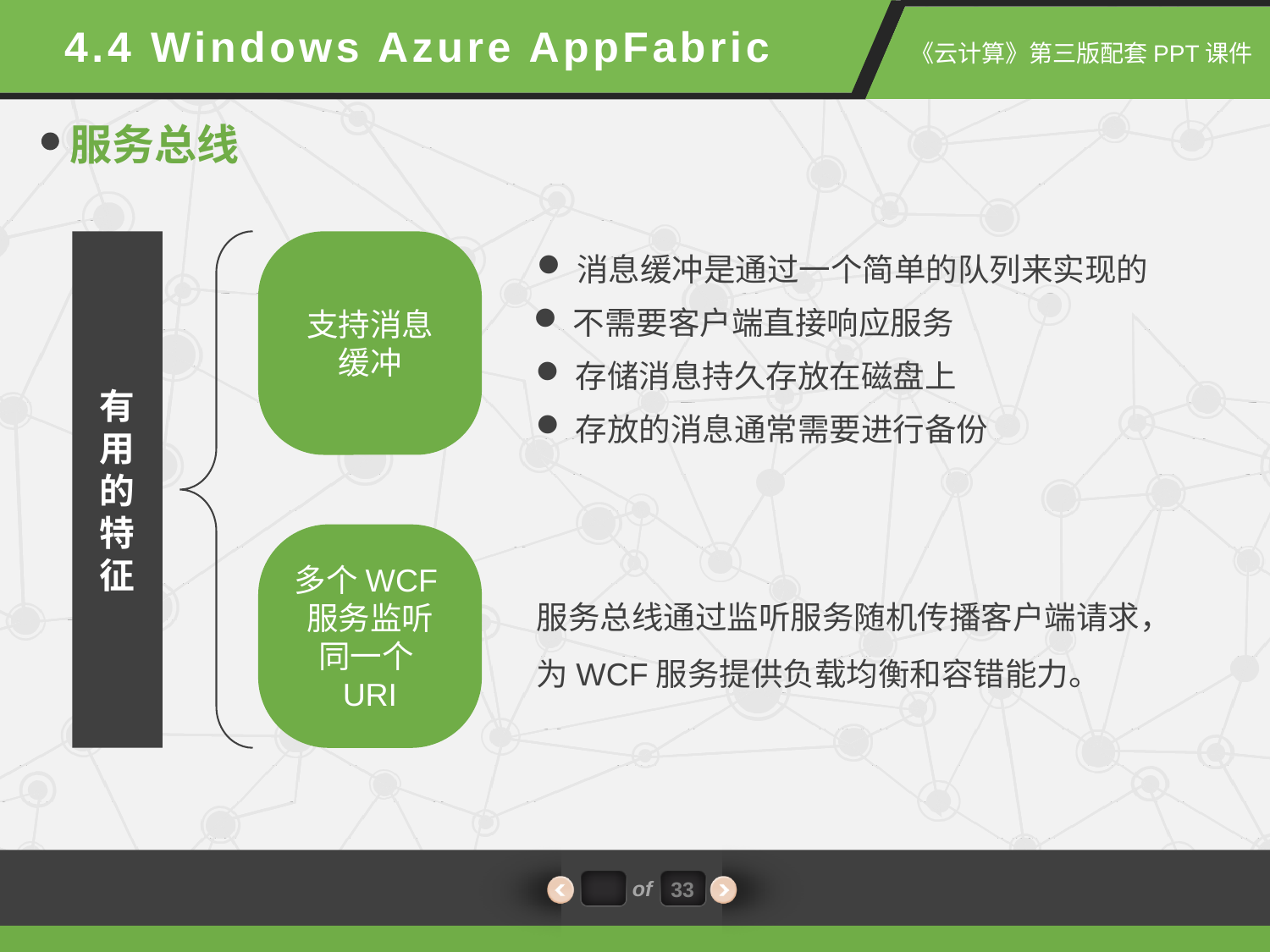

4.4 Windows Azure AppFabric
服务总线

有用的特征

支持消息
缓冲
消息缓冲是通过一个简单的队列来实现的
不需要客户端直接响应服务
存储消息持久存放在磁盘上
存放的消息通常需要进行备份
多个WCF服务监听同一个URI
服务总线通过监听服务随机传播客户端请求，
为WCF服务提供负载均衡和容错能力。
14